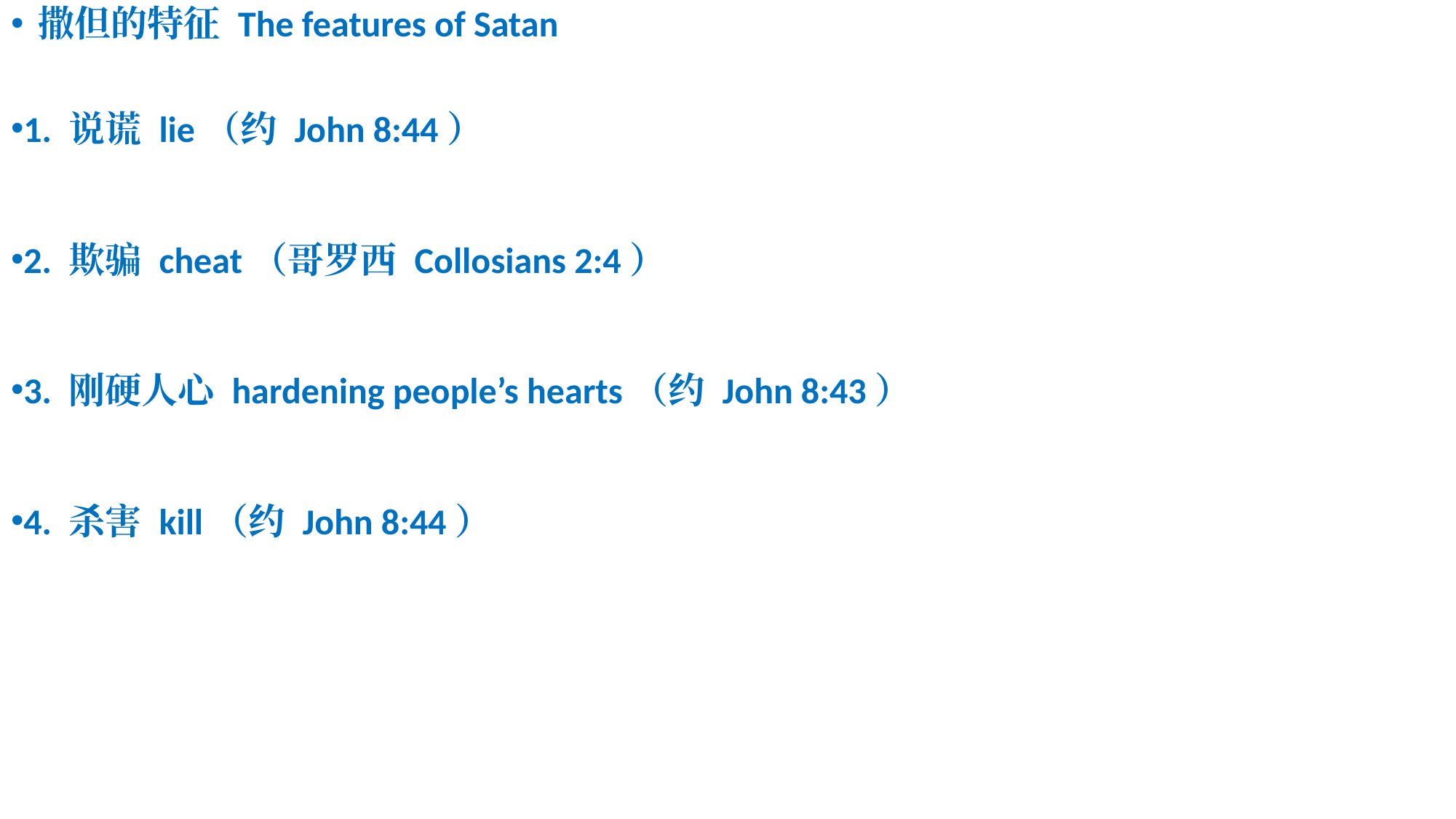

撒但的特征 The features of Satan

1. 说谎 lie（约 John 8:44）

2. 欺骗 cheat（哥罗西 Collosians 2:4）

3. 刚硬人心 hardening people’s hearts（约 John 8:43）

4. 杀害 kill（约 John 8:44）